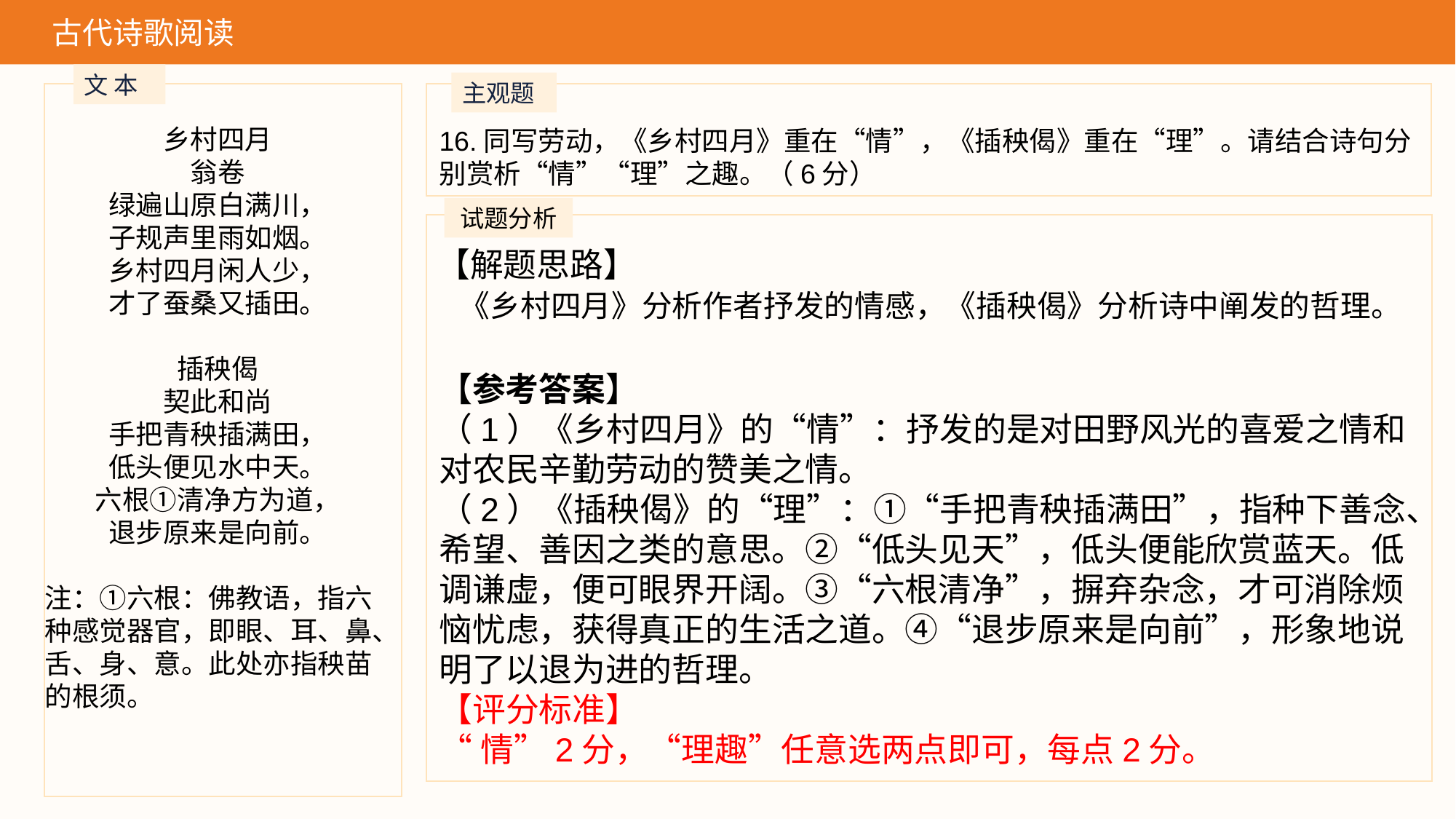

古代诗歌阅读
文 本
主观题

乡村四月
翁卷
绿遍山原白满川，
子规声里雨如烟。
乡村四月闲人少，
才了蚕桑又插田。

插秧偈
契此和尚
手把青秧插满田，
低头便见水中天。
六根①清净方为道，
退步原来是向前。

注：①六根：佛教语，指六种感觉器官，即眼、耳、鼻、舌、身、意。此处亦指秧苗的根须。
16.同写劳动，《乡村四月》重在“情”，《插秧偈》重在“理”。请结合诗句分别赏析“情”“理”之趣。（6分）
试题分析

【解题思路】
  《乡村四月》分析作者抒发的情感，《插秧偈》分析诗中阐发的哲理。
【参考答案】
（1）《乡村四月》的“情”：抒发的是对田野风光的喜爱之情和对农民辛勤劳动的赞美之情。
（2）《插秧偈》的“理”：①“手把青秧插满田”，指种下善念、希望、善因之类的意思。②“低头见天”，低头便能欣赏蓝天。低调谦虚，便可眼界开阔。③“六根清净”，摒弃杂念，才可消除烦恼忧虑，获得真正的生活之道。④“退步原来是向前”，形象地说明了以退为进的哲理。
【评分标准】
“情”2分，“理趣”任意选两点即可，每点2分。